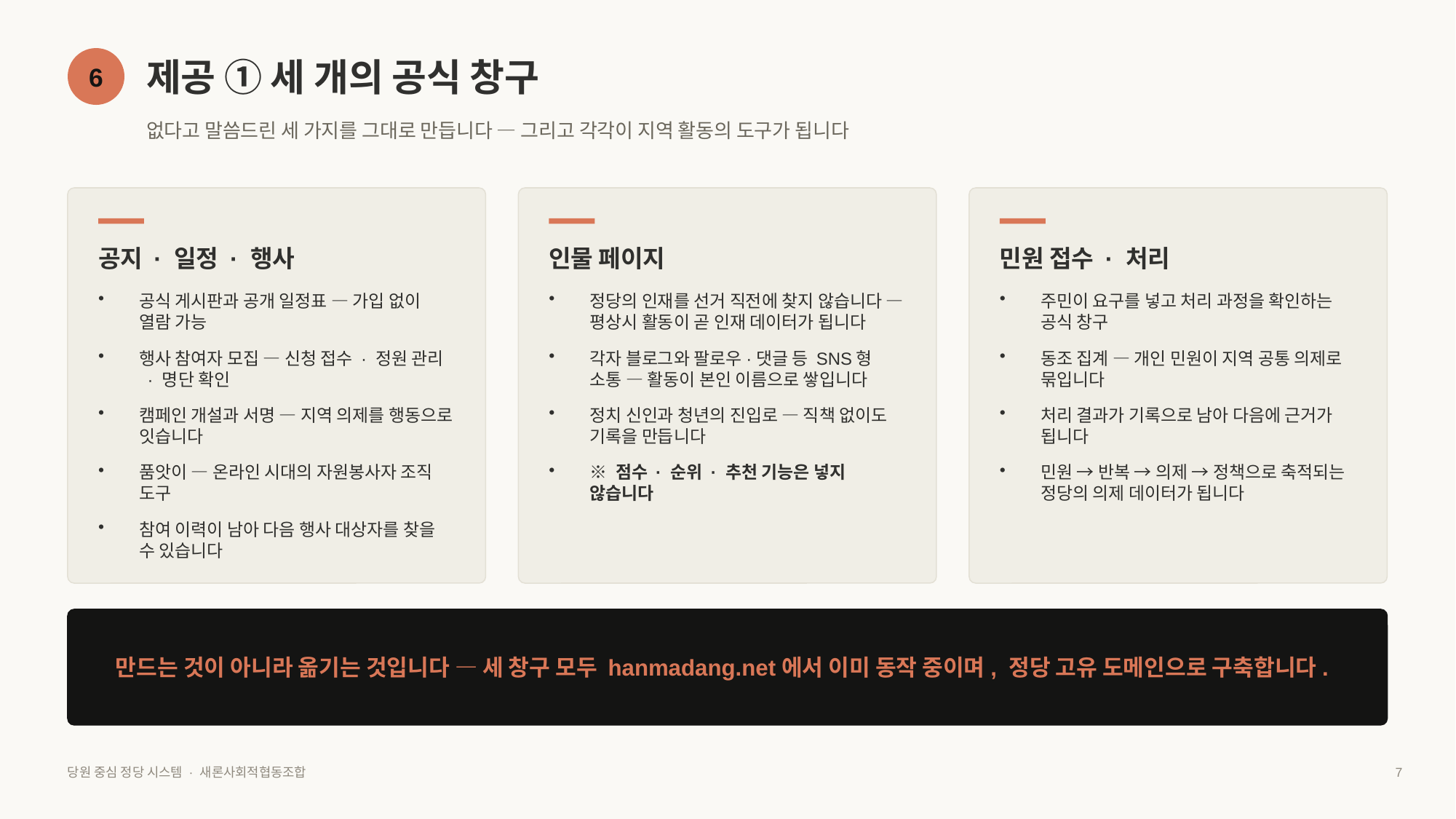

제공 ① 세 개의 공식 창구

6
없다고 말씀드린 세 가지를 그대로 만듭니다 — 그리고 각각이 지역 활동의 도구가 됩니다

공지 · 일정 · 행사
인물 페이지
민원 접수 · 처리
공식 게시판과 공개 일정표 — 가입 없이 열람 가능
행사 참여자 모집 — 신청 접수 · 정원 관리 · 명단 확인
캠페인 개설과 서명 — 지역 의제를 행동으로 잇습니다
품앗이 — 온라인 시대의 자원봉사자 조직 도구
참여 이력이 남아 다음 행사 대상자를 찾을 수 있습니다
정당의 인재를 선거 직전에 찾지 않습니다 — 평상시 활동이 곧 인재 데이터가 됩니다
각자 블로그와 팔로우·댓글 등 SNS형 소통 — 활동이 본인 이름으로 쌓입니다
정치 신인과 청년의 진입로 — 직책 없이도 기록을 만듭니다
※ 점수 · 순위 · 추천 기능은 넣지 않습니다
주민이 요구를 넣고 처리 과정을 확인하는 공식 창구
동조 집계 — 개인 민원이 지역 공통 의제로 묶입니다
처리 결과가 기록으로 남아 다음에 근거가 됩니다
민원 → 반복 → 의제 → 정책으로 축적되는 정당의 의제 데이터가 됩니다

만드는 것이 아니라 옮기는 것입니다 — 세 창구 모두 hanmadang.net에서 이미 동작 중이며, 정당 고유 도메인으로 구축합니다.
당원 중심 정당 시스템 · 새론사회적협동조합
7